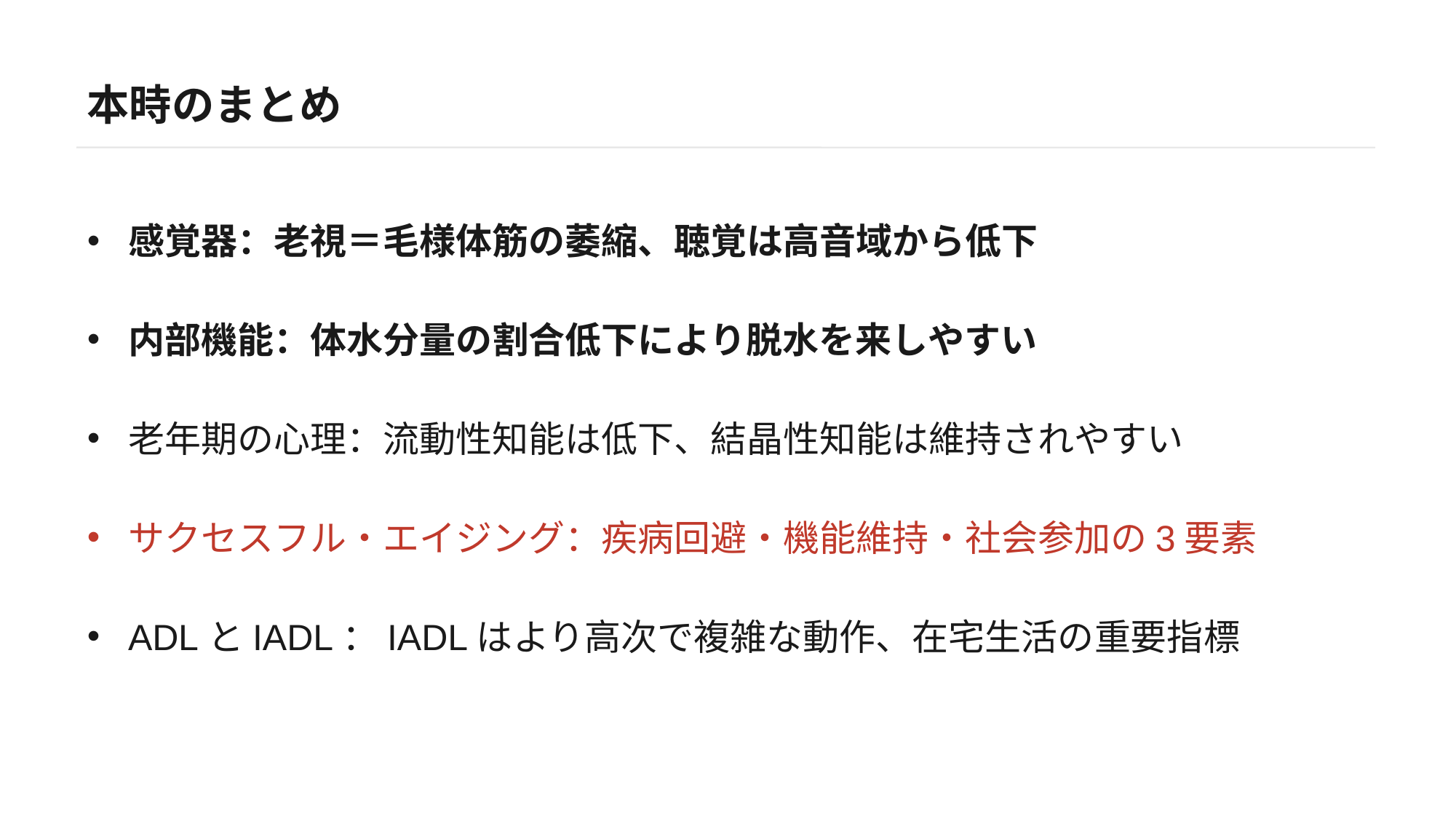

本時のまとめ

感覚器：老視＝毛様体筋の萎縮、聴覚は高音域から低下
内部機能：体水分量の割合低下により脱水を来しやすい
老年期の心理：流動性知能は低下、結晶性知能は維持されやすい
サクセスフル・エイジング：疾病回避・機能維持・社会参加の3要素
ADLとIADL：IADLはより高次で複雑な動作、在宅生活の重要指標